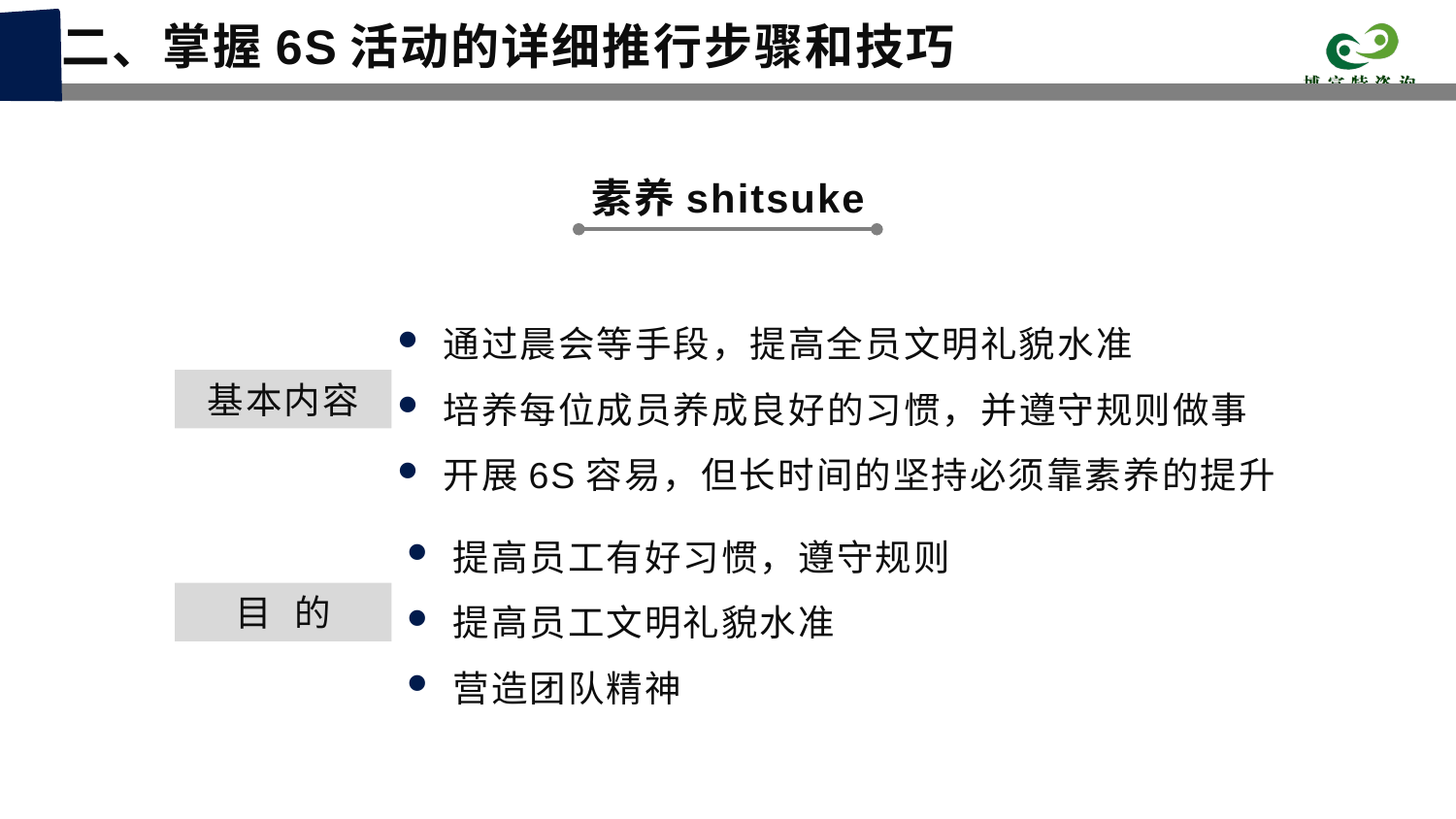

二、掌握6S活动的详细推行步骤和技巧
素养shitsuke
通过晨会等手段，提高全员文明礼貌水准
培养每位成员养成良好的习惯，并遵守规则做事
开展6S容易，但长时间的坚持必须靠素养的提升
基本内容
提高员工有好习惯，遵守规则
提高员工文明礼貌水准
营造团队精神
目  的